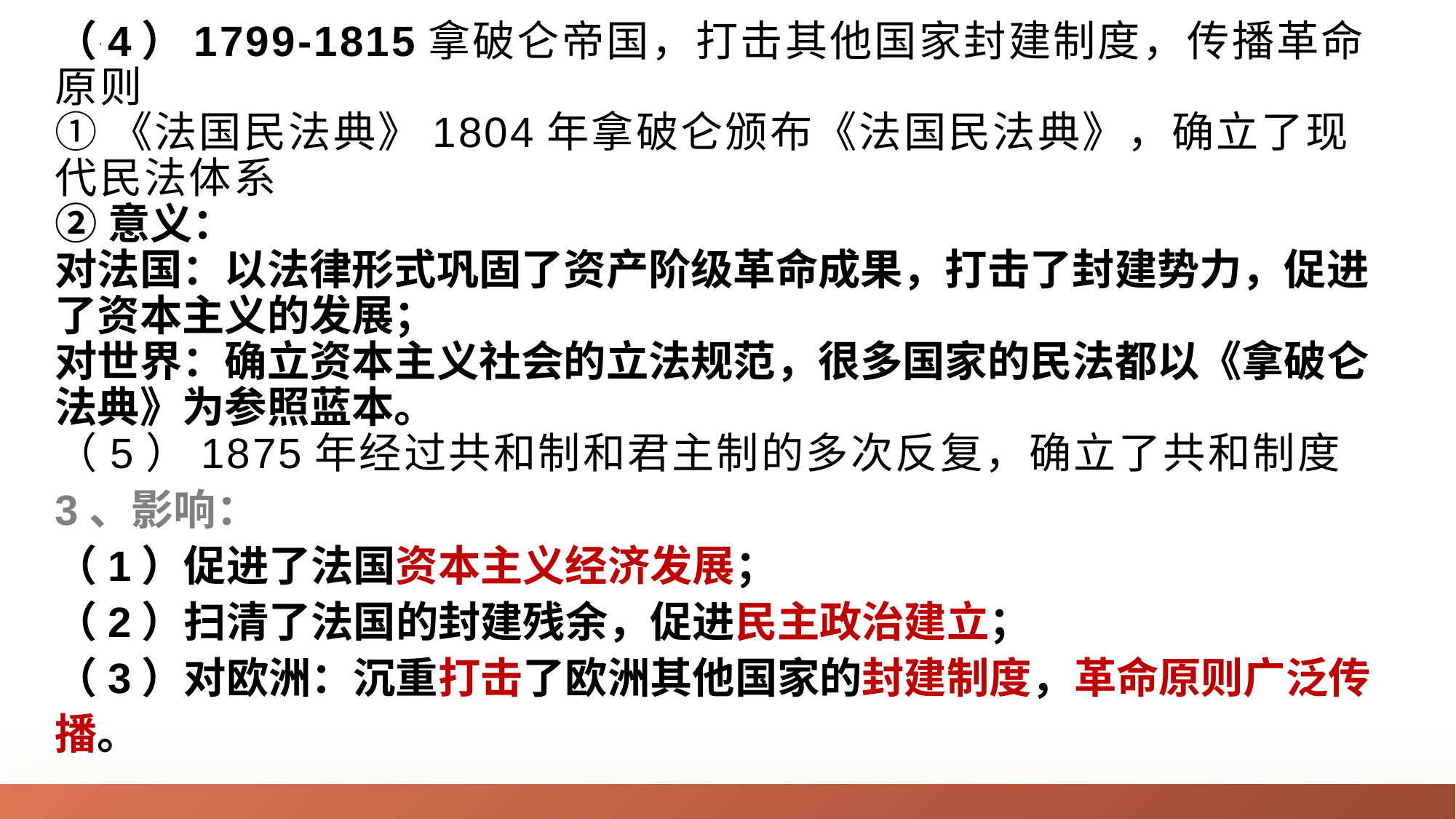

（4）1799-1815拿破仑帝国，打击其他国家封建制度，传播革命原则
①《法国民法典》1804年拿破仑颁布《法国民法典》，确立了现代民法体系
②意义：
对法国：以法律形式巩固了资产阶级革命成果，打击了封建势力，促进了资本主义的发展；
对世界：确立资本主义社会的立法规范，很多国家的民法都以《拿破仑法典》为参照蓝本。
（5）1875年经过共和制和君主制的多次反复，确立了共和制度
3、影响：
（1）促进了法国资本主义经济发展；
（2）扫清了法国的封建残余，促进民主政治建立；
（3）对欧洲：沉重打击了欧洲其他国家的封建制度，革命原则广泛传播。
02
稿定PPT
稿定PPT，海量素材持续更新，上千款模板选择总有一款适合你